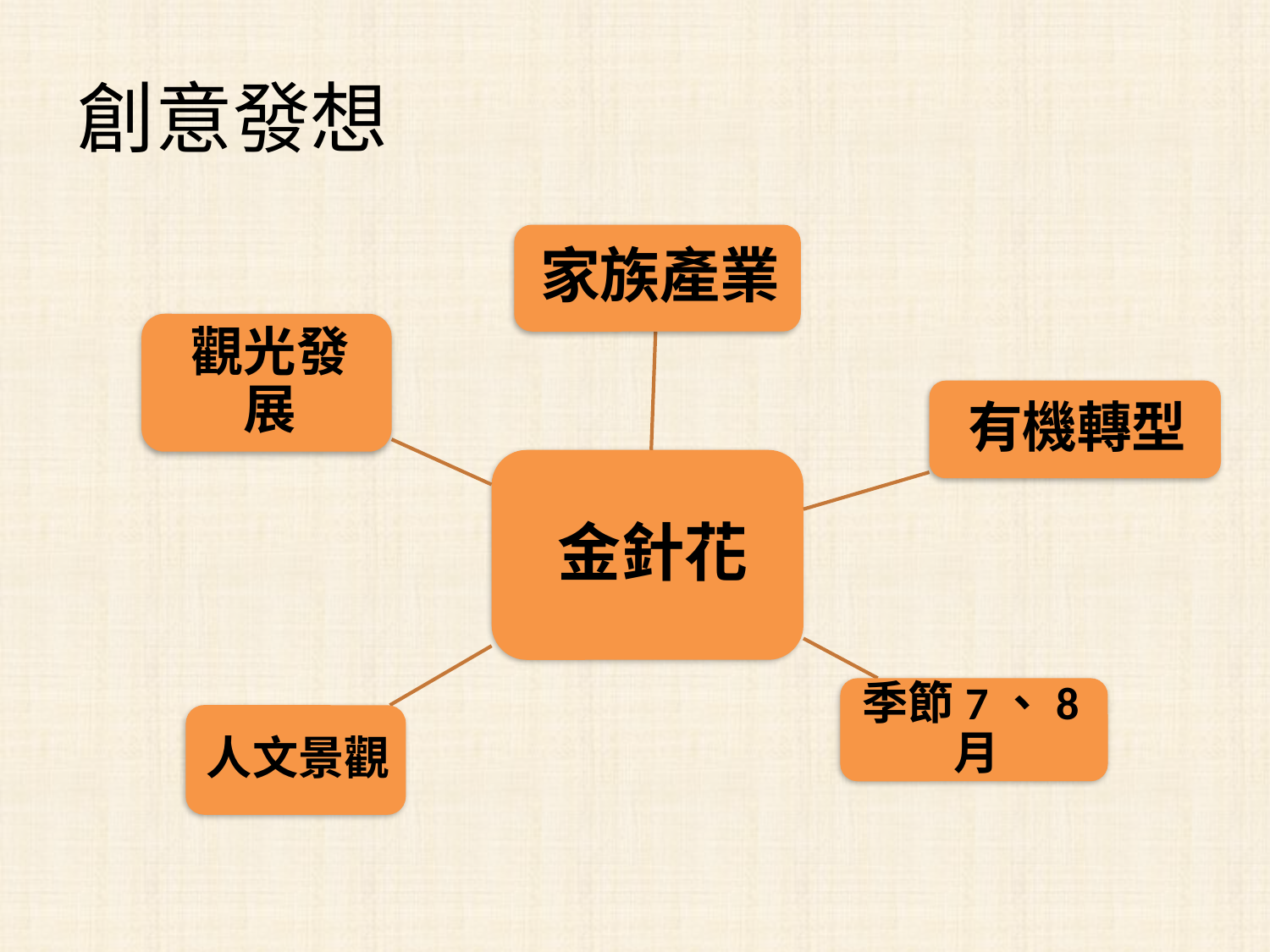

# 創意發想
金針花
家族產業
人文景觀
季節7、8月
有機轉型
觀光發展